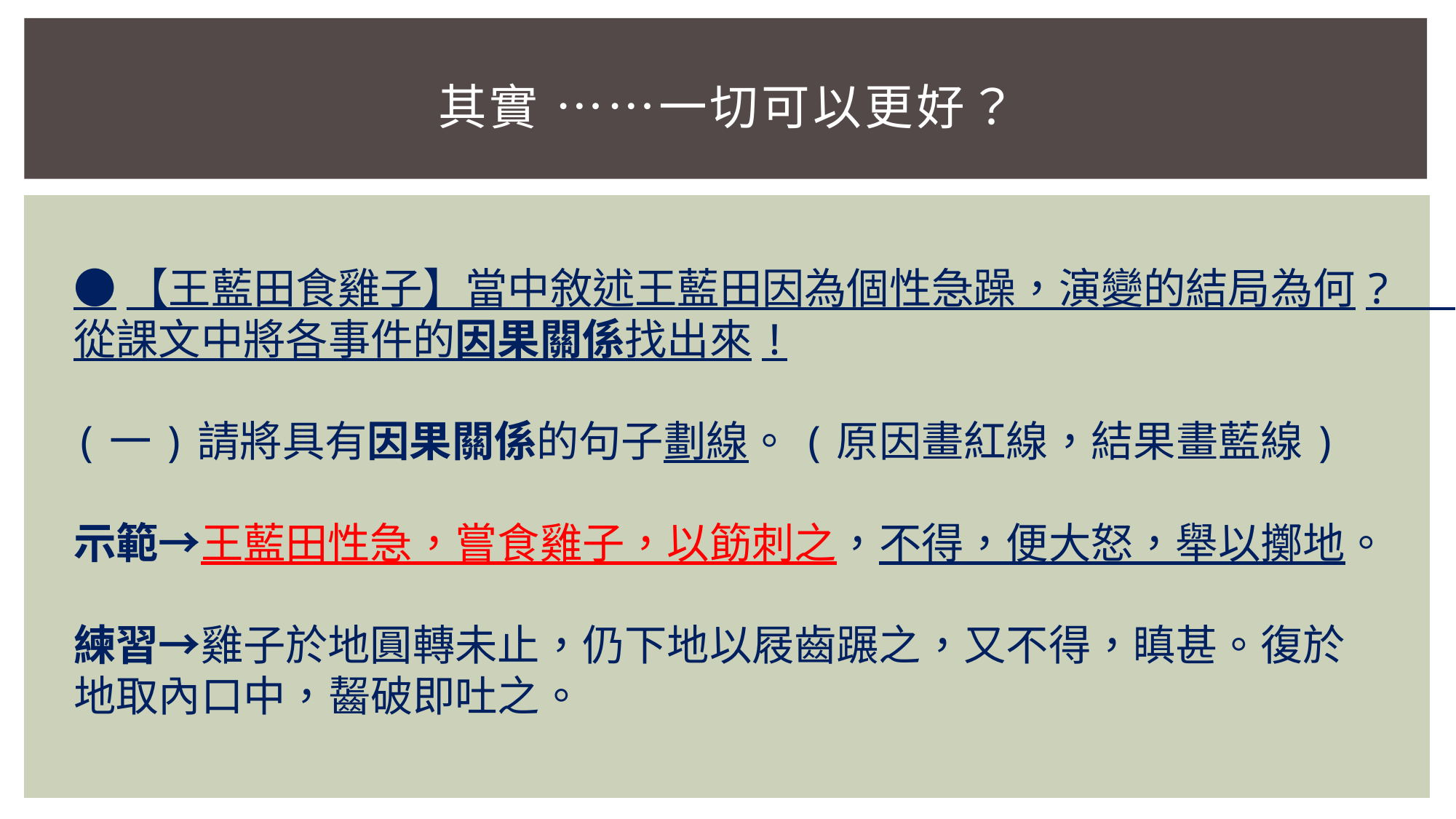

# 其實 ……一切可以更好？
●【王藍田食雞子】當中敘述王藍田因為個性急躁，演變的結局為何?
從課文中將各事件的因果關係找出來!

(一)請將具有因果關係的句子劃線。(原因畫紅線，結果畫藍線)

示範→王藍田性急，嘗食雞子，以筯刺之，不得，便大怒，舉以擲地。

練習→雞子於地圓轉未止，仍下地以屐齒蹍之，又不得，瞋甚。復於地取內口中，齧破即吐之。